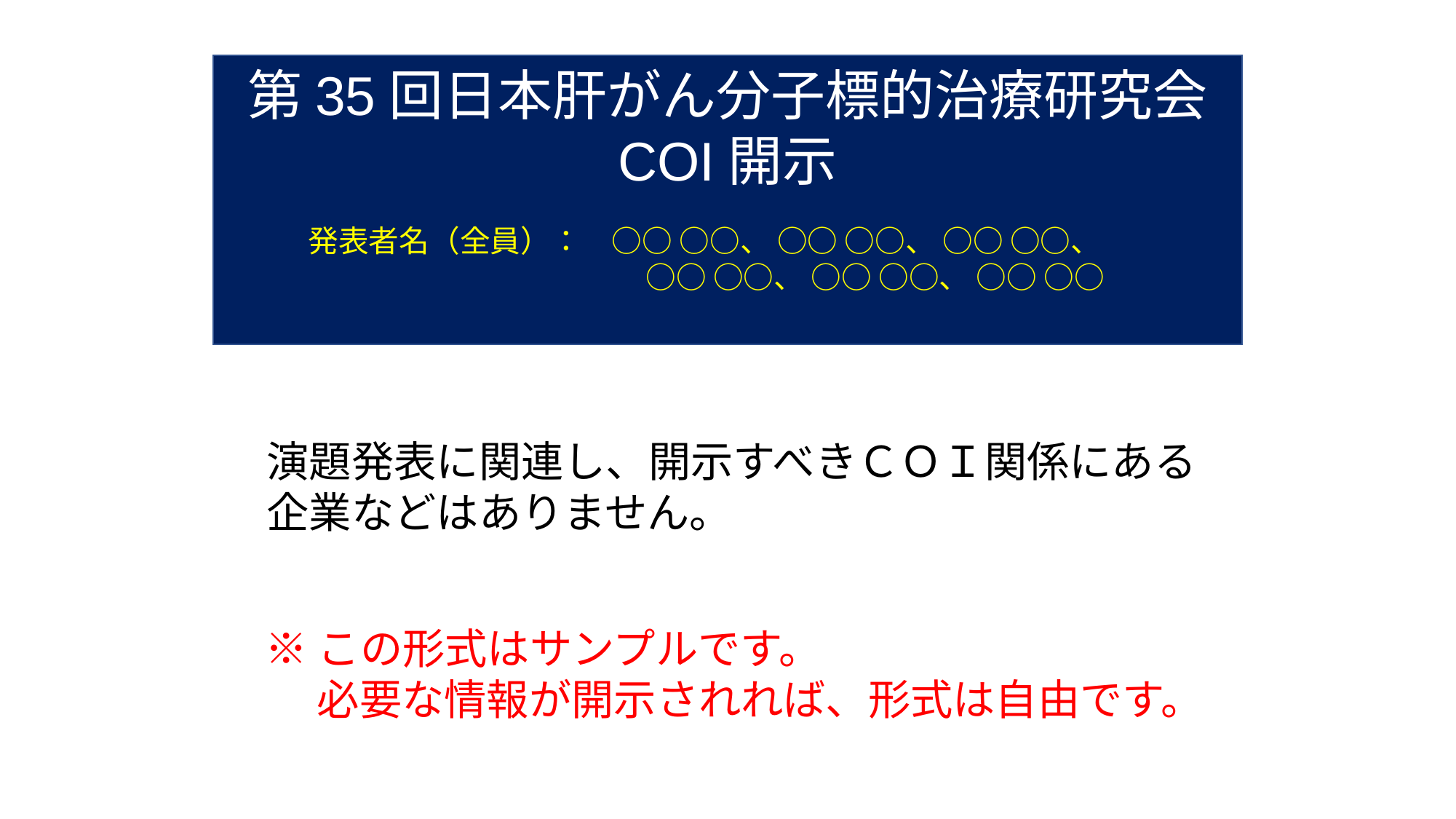

第35回日本肝がん分子標的治療研究会
COI開示
発表者名（全員）：　○○ ○○、 ○○ ○○、 ○○ ○○、
　　　　　　　　　　　 ○○ ○○、 ○○ ○○、 ○○ ○○

演題発表に関連し、開示すべきＣＯＩ関係にある
企業などはありません。

※この形式はサンプルです。
　 必要な情報が開示されれば、形式は自由です。